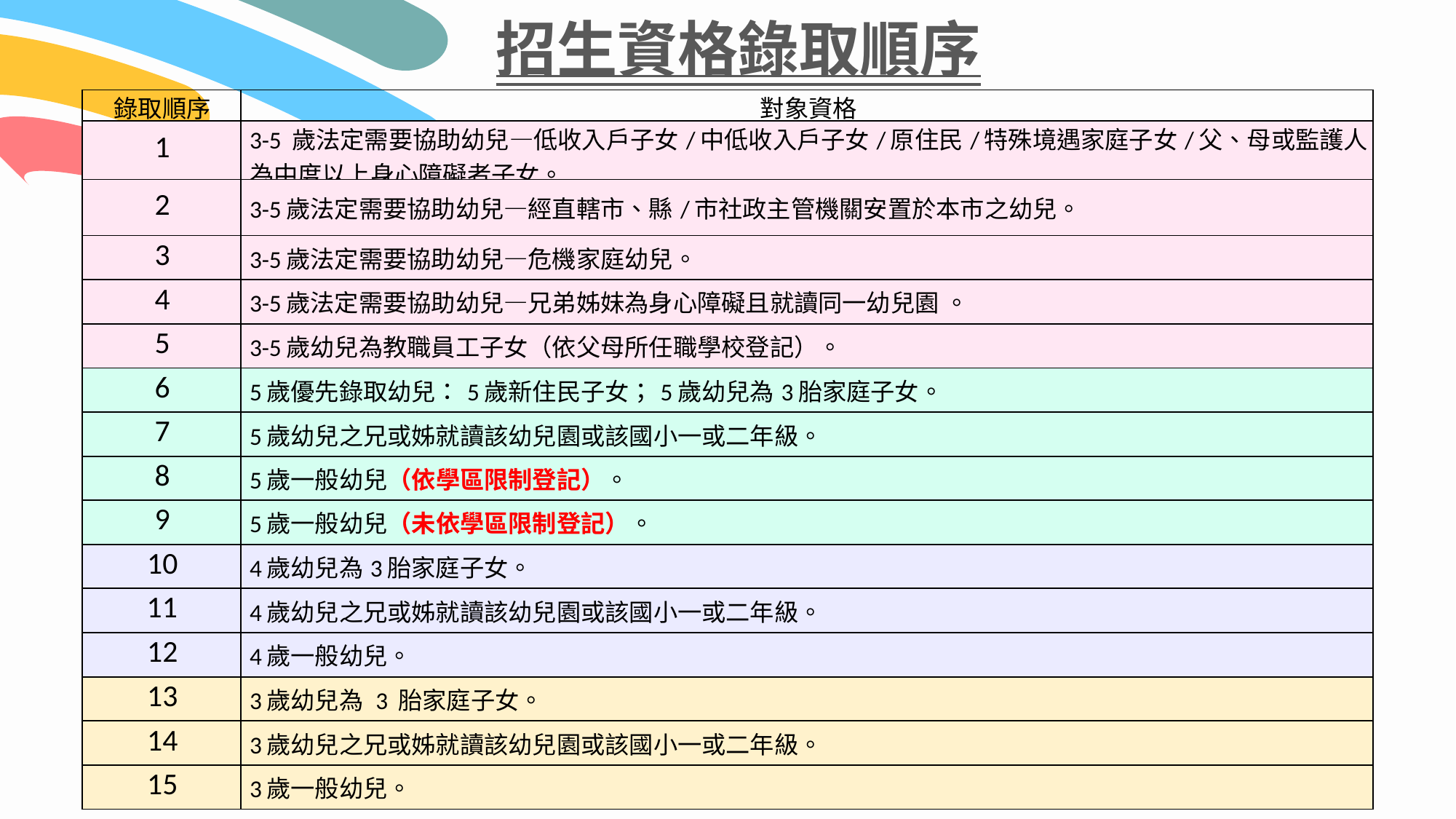

招生資格錄取順序
| 錄取順序 | 對象資格 |
| --- | --- |
| 1 | 3-5 歲法定需要協助幼兒—低收入戶子女/中低收入戶子女/原住民/特殊境遇家庭子女/父、母或監護人為中度以上身心障礙者子女。 |
| 2 | 3-5歲法定需要協助幼兒—經直轄市、縣/市社政主管機關安置於本市之幼兒。 |
| 3 | 3-5歲法定需要協助幼兒—危機家庭幼兒。 |
| 4 | 3-5歲法定需要協助幼兒—兄弟姊妹為身心障礙且就讀同一幼兒園 。 |
| 5 | 3-5歲幼兒為教職員工子女（依父母所任職學校登記）。 |
| 6 | 5歲優先錄取幼兒：5歲新住民子女；5歲幼兒為3胎家庭子女。 |
| 7 | 5歲幼兒之兄或姊就讀該幼兒園或該國小一或二年級。 |
| 8 | 5歲一般幼兒（依學區限制登記）。 |
| 9 | 5歲一般幼兒（未依學區限制登記）。 |
| 10 | 4歲幼兒為3胎家庭子女。 |
| 11 | 4歲幼兒之兄或姊就讀該幼兒園或該國小一或二年級。 |
| 12 | 4歲一般幼兒。 |
| 13 | 3歲幼兒為 3 胎家庭子女。 |
| 14 | 3歲幼兒之兄或姊就讀該幼兒園或該國小一或二年級。 |
| 15 | 3歲一般幼兒。 |